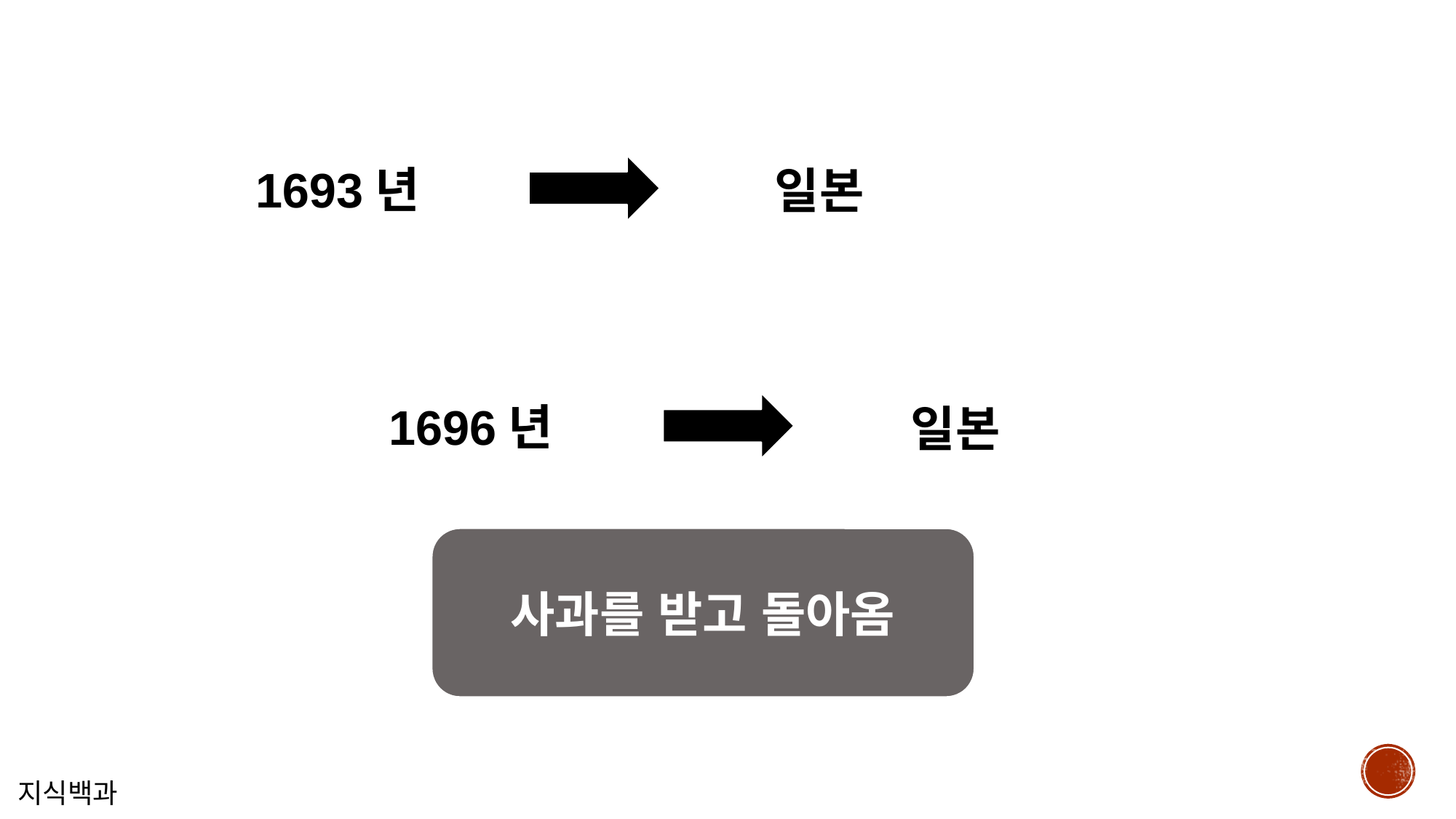

1693년
일본

1696년

일본
사과를 받고 돌아옴
지식백과